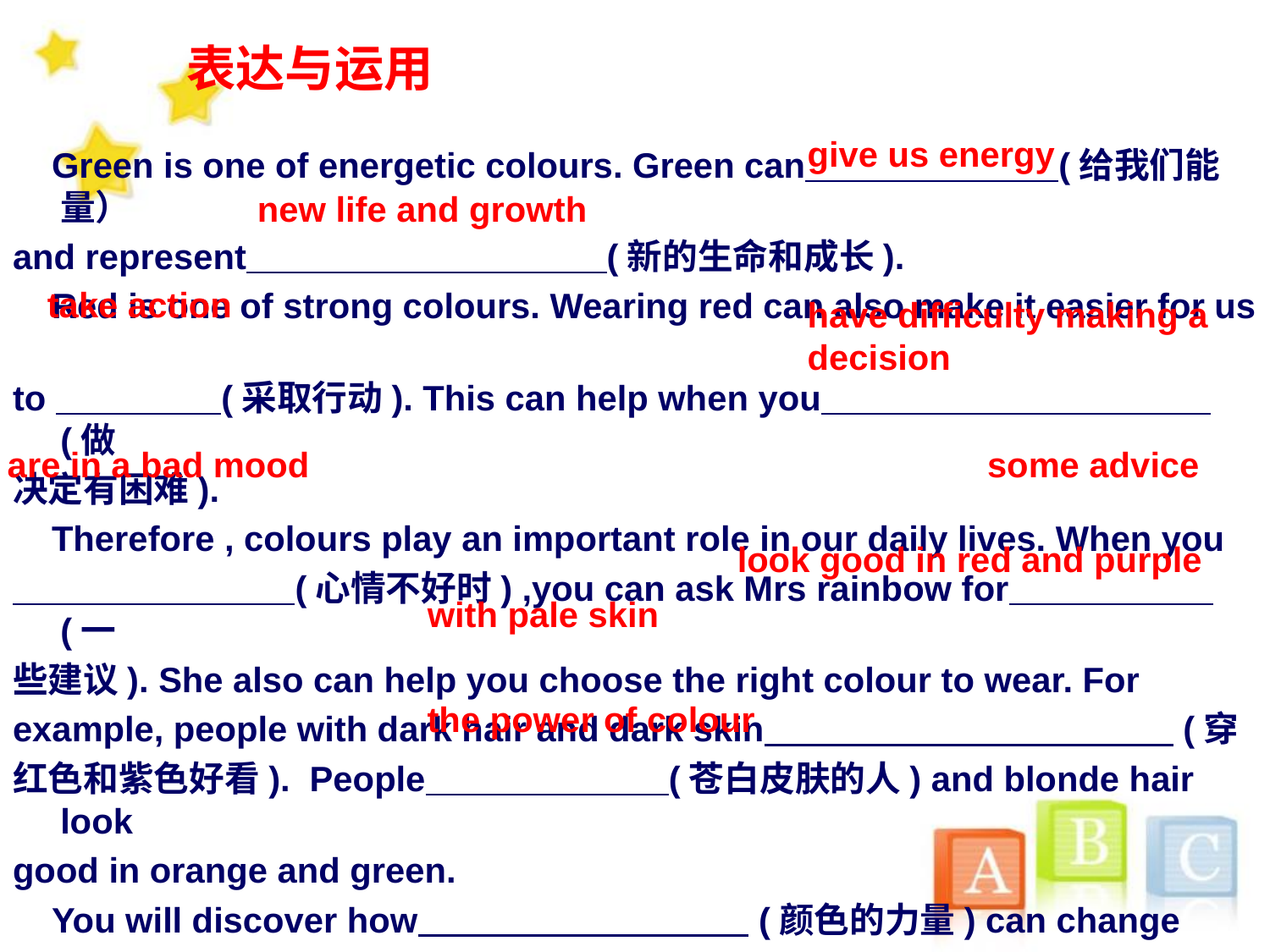

表达与运用
give us energy
    Green is one of energetic colours. Green can                          (给我们能量）
and represent                                     (新的生命和成长).
    Red is one of strong colours. Wearing red can also make it easier for us
to                  (采取行动). This can help when you                                         (做
决定有困难).
    Therefore , colours play an important role in our daily lives. When you
                             (心情不好时) ,you can ask Mrs rainbow for                      (一
些建议). She also can help you choose the right colour to wear. For
example, people with dark hair and dark skin                                           (穿
红色和紫色好看).  People                         (苍白皮肤的人) and blonde hair look
good in orange and green.
    You will discover how                                   (颜色的力量) can change your
moods and improves your life.
 new life and growth
take action
have difficulty making a decision
are in a bad mood
 some advice
 look good in red and purple
with pale skin
 the power of colour